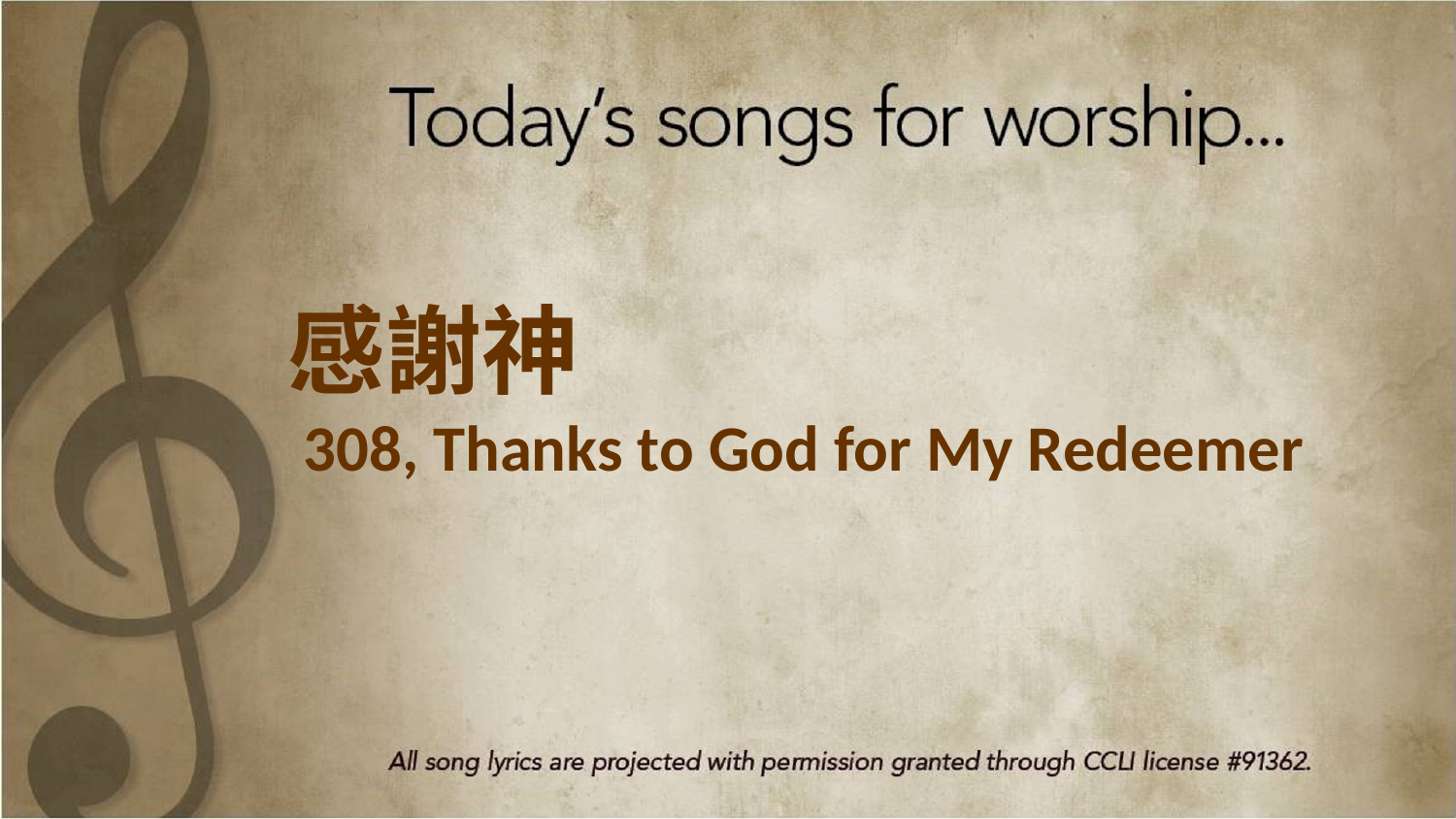

感謝神
308, Thanks to God for My Redeemer